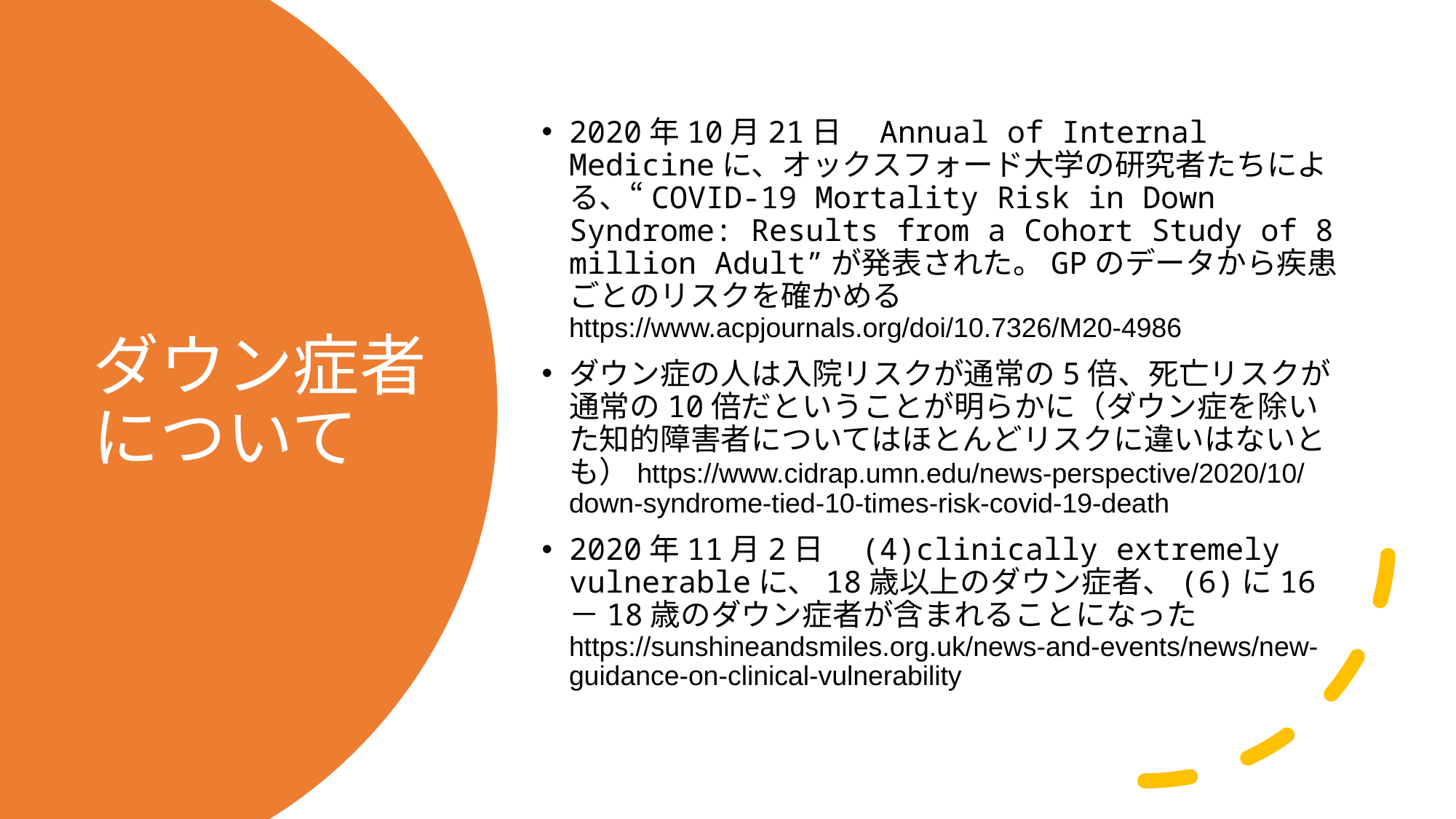

2020年10月21日　Annual of Internal Medicineに、オックスフォード大学の研究者たちによる、“COVID-19 Mortality Risk in Down Syndrome: Results from a Cohort Study of 8 million Adult”が発表された。GPのデータから疾患ごとのリスクを確かめる　https://www.acpjournals.org/doi/10.7326/M20-4986
ダウン症の人は入院リスクが通常の5倍、死亡リスクが通常の10倍だということが明らかに（ダウン症を除いた知的障害者についてはほとんどリスクに違いはないとも）https://www.cidrap.umn.edu/news-perspective/2020/10/down-syndrome-tied-10-times-risk-covid-19-death
2020年11月2日　(4)clinically extremely vulnerableに、18歳以上のダウン症者、(6)に16－18歳のダウン症者が含まれることになった　https://sunshineandsmiles.org.uk/news-and-events/news/new-guidance-on-clinical-vulnerability
# ダウン症者について